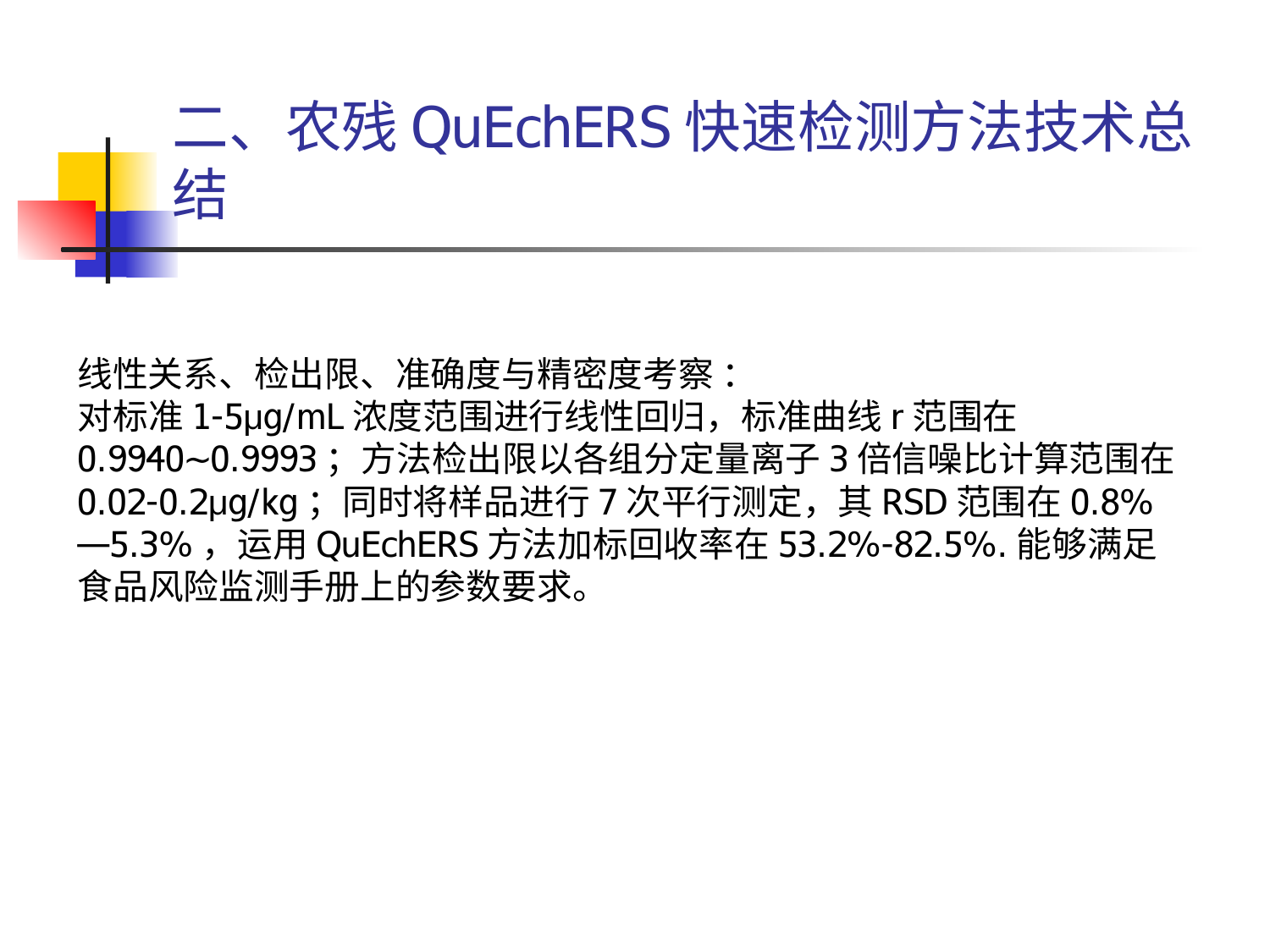

# 二、农残QuEchERS快速检测方法技术总结
线性关系、检出限、准确度与精密度考察 ：
对标准1-5μg/mL浓度范围进行线性回归，标准曲线r范围在0.9940~0.9993；方法检出限以各组分定量离子3倍信噪比计算范围在0.02-0.2μg/kg；同时将样品进行7次平行测定，其RSD范围在0.8%—5.3%，运用QuEchERS方法加标回收率在53.2%-82.5%.能够满足食品风险监测手册上的参数要求。